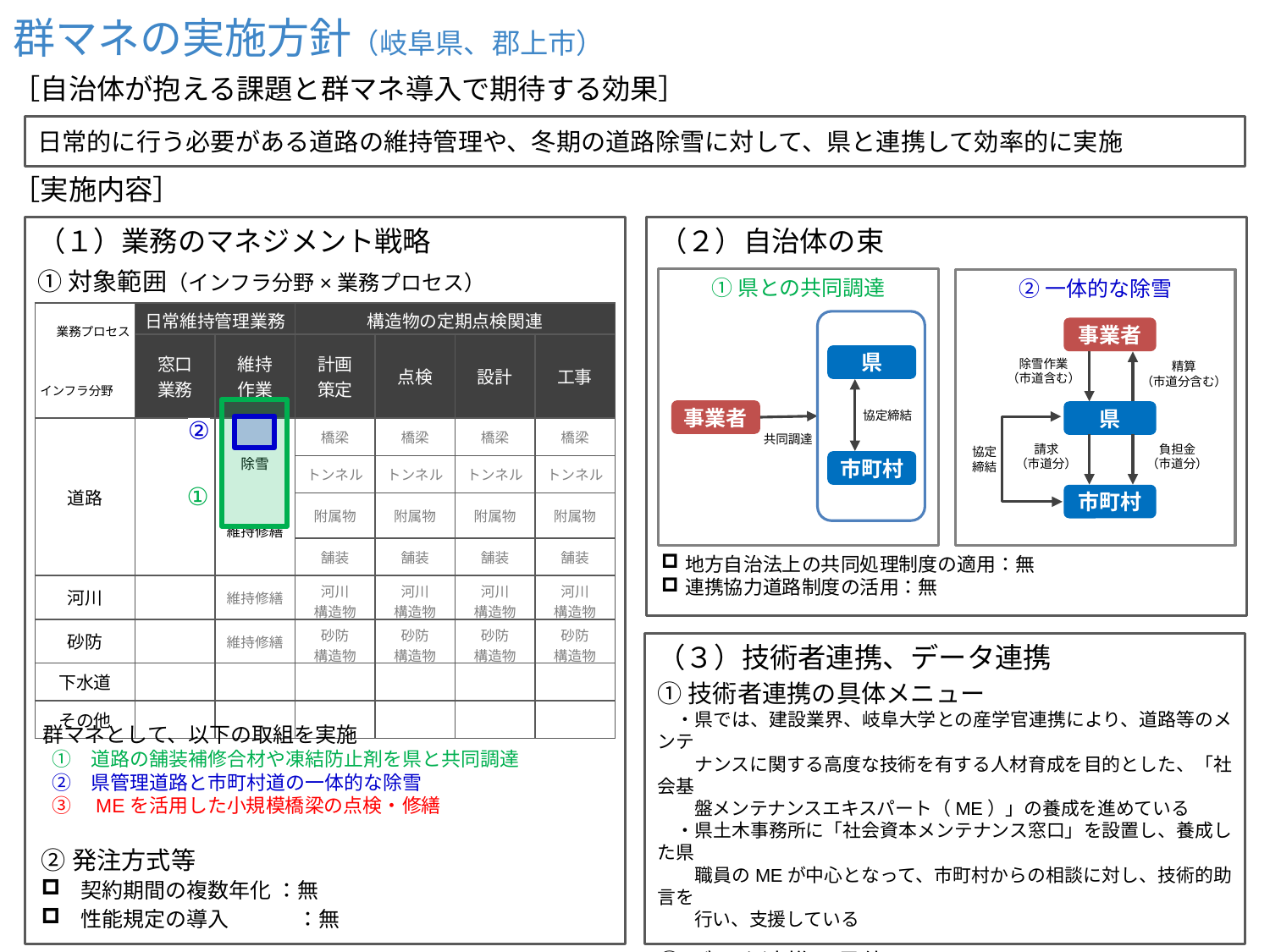

群マネの実施方針（岐阜県、郡上市）
［自治体が抱える課題と群マネ導入で期待する効果］
日常的に行う必要がある道路の維持管理や、冬期の道路除雪に対して、県と連携して効率的に実施
［実施内容］
（２）自治体の束
（１）業務のマネジメント戦略
①対象範囲（インフラ分野×業務プロセス）
①県との共同調達
②一体的な除雪
| 業務プロセス インフラ分野 | 日常維持管理業務 |  | 構造物の定期点検関連 |  |  |  |
| --- | --- | --- | --- | --- | --- | --- |
|  | 窓口 業務 | 維持 作業 | 計画 策定 | 点検 | 設計 | 工事 |
| 道路 |  | 除雪 維持修繕 | 橋梁 | 橋梁 | 橋梁 | 橋梁 |
|  |  |  | トンネル | トンネル | トンネル | トンネル |
|  |  |  | 附属物 | 附属物 | 附属物 | 附属物 |
|  |  |  | 舗装 | 舗装 | 舗装 | 舗装 |
| 河川 |  | 維持修繕 | 河川 構造物 | 河川 構造物 | 河川 構造物 | 河川 構造物 |
| 砂防 |  | 維持修繕 | 砂防 構造物 | 砂防 構造物 | 砂防 構造物 | 砂防 構造物 |
| 下水道 |  |  |  |  |  |  |
| その他 |  |  |  |  |  |  |

県
事業者
市町村
事業者
県
市町村
除雪作業
（市道含む）
精算
（市道分含む）

協定締結
②

共同調達
請求
（市道分）
負担金
（市道分）
協定
締結
①
地方自治法上の共同処理制度の適用：無
連携協力道路制度の活用：無
（３）技術者連携、データ連携
①技術者連携の具体メニュー
　・県では、建設業界、岐阜大学との産学官連携により、道路等のメンテ
　　ナンスに関する高度な技術を有する人材育成を目的とした、「社会基
　　盤メンテナンスエキスパート（ME）」の養成を進めている
　・県土木事務所に「社会資本メンテナンス窓口」を設置し、養成した県
　　職員のMEが中心となって、市町村からの相談に対し、技術的助言を
　　行い、支援している

②データ連携の具体メニュー
　・道路などのパトロール結果を蓄積する「スマートパトロールシステム」
　　を県と市町村が共同利用
 群マネとして、以下の取組を実施
　①　道路の舗装補修合材や凍結防止剤を県と共同調達
　②　県管理道路と市町村道の一体的な除雪
　③　MEを活用した小規模橋梁の点検・修繕
②発注方式等

契約期間の複数年化 ：無

性能規定の導入　　　 ：無